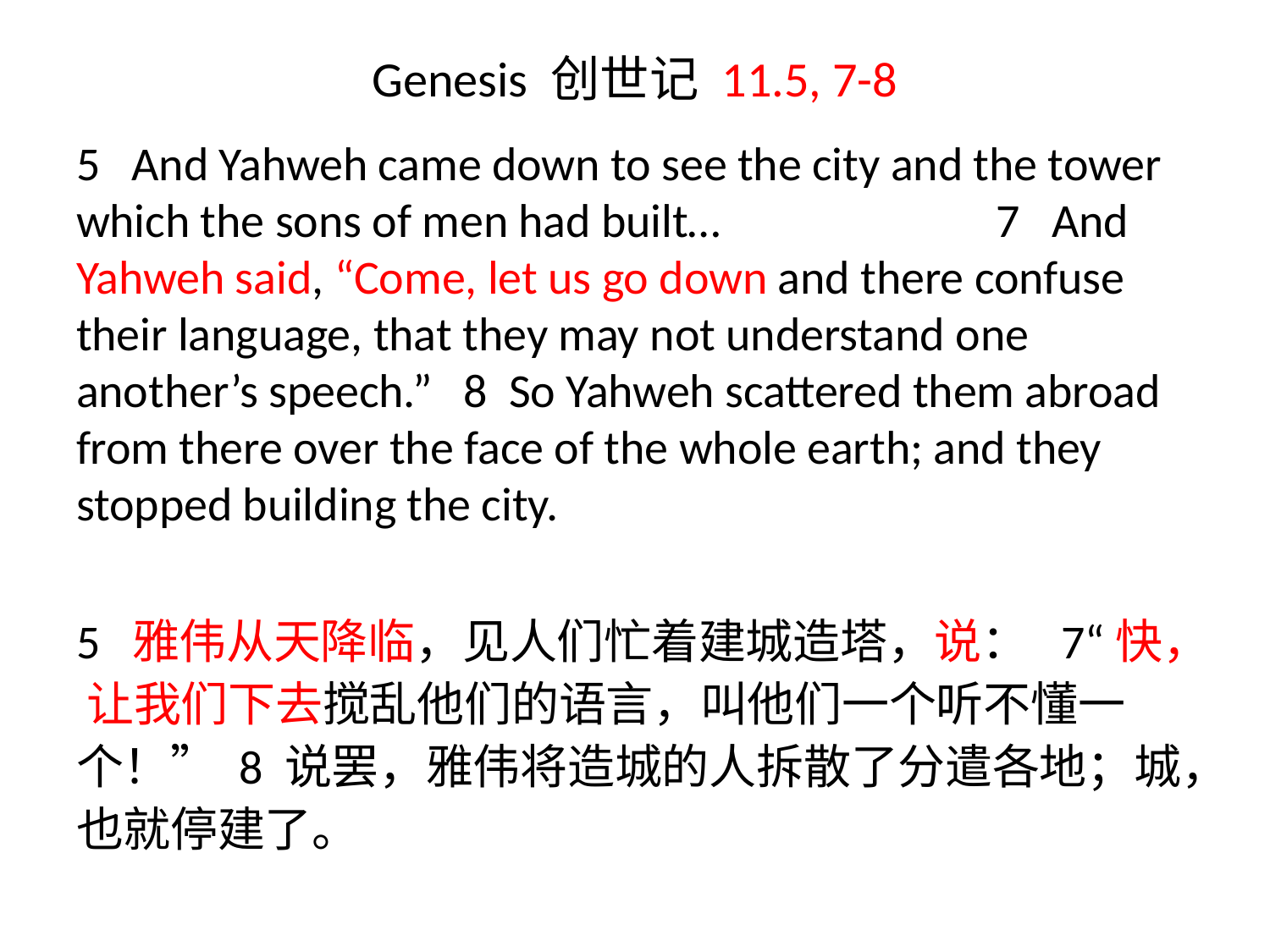

# Genesis 创世记 11.5, 7-8
5   And Yahweh came down to see the city and the tower which the sons of men had built…                          7   And Yahweh said, “Come, let us go down and there confuse their language, that they may not understand one another’s speech.”   8  So Yahweh scattered them abroad from there over the face of the whole earth; and they stopped building the city.

5  雅伟从天降临，见人们忙着建城造塔，说：  7“快， 让我们下去搅乱他们的语言，叫他们一个听不懂一个！” 8 说罢，雅伟将造城的人拆散了分遣各地；城，也就停建了。